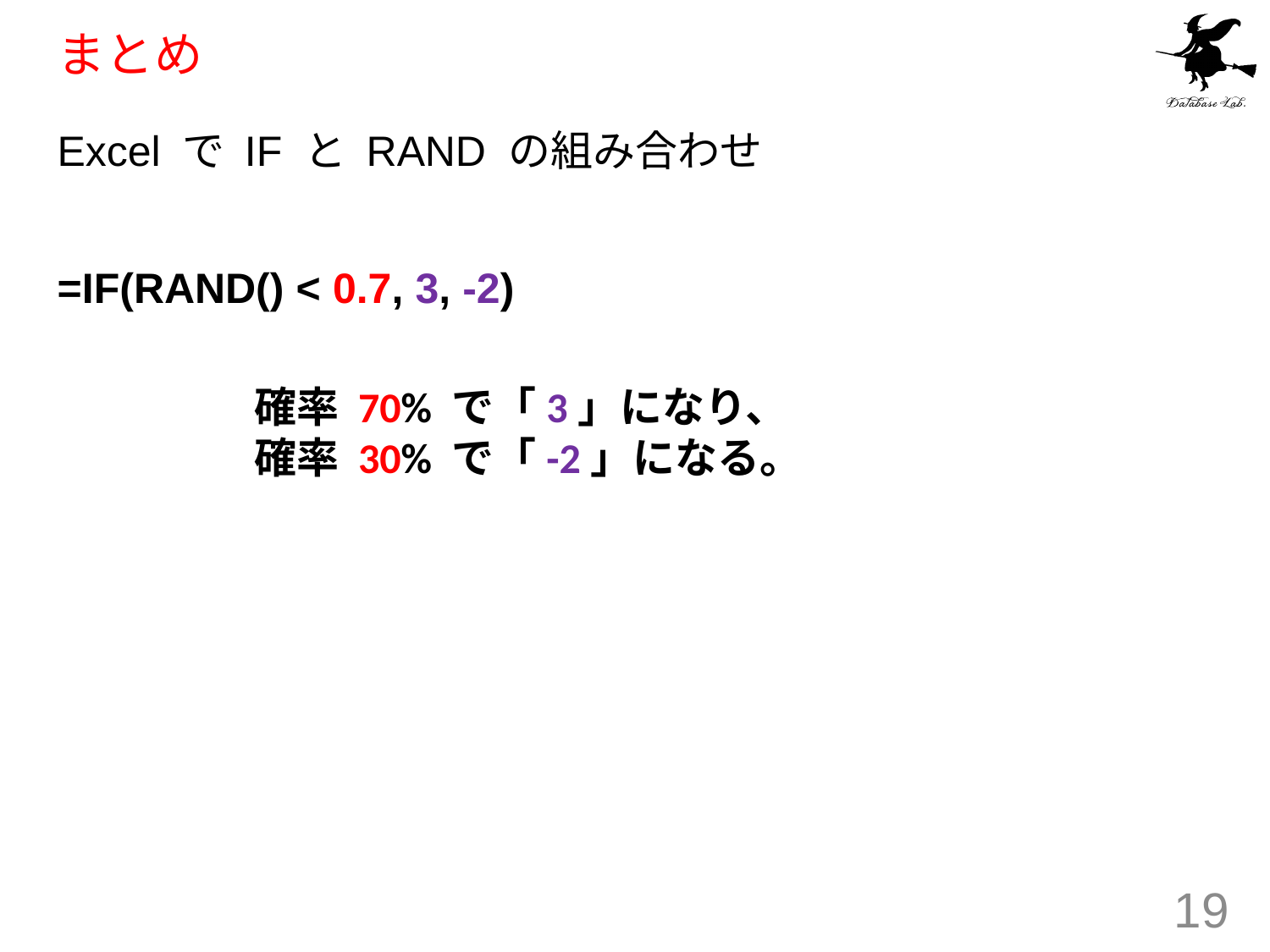

# まとめ
Excel で IF と RAND の組み合わせ

=IF(RAND() < 0.7, 3, -2)
確率 70% で「3」になり、
確率 30% で「-2」になる。
19